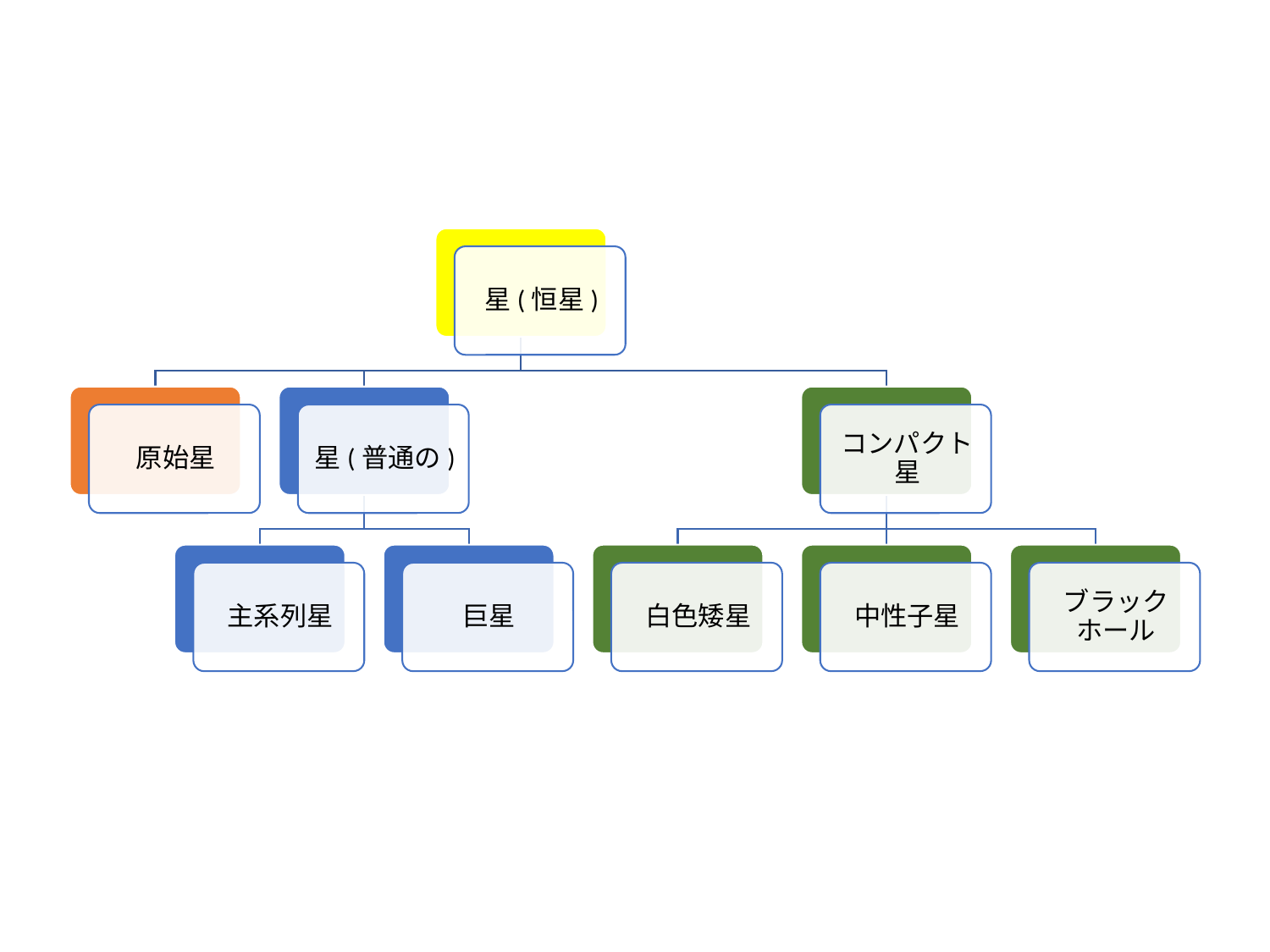

星(恒星)
原始星
星(普通の)
主系列星
巨星
コンパクト星
白色矮星
中性子星
ブラックホール